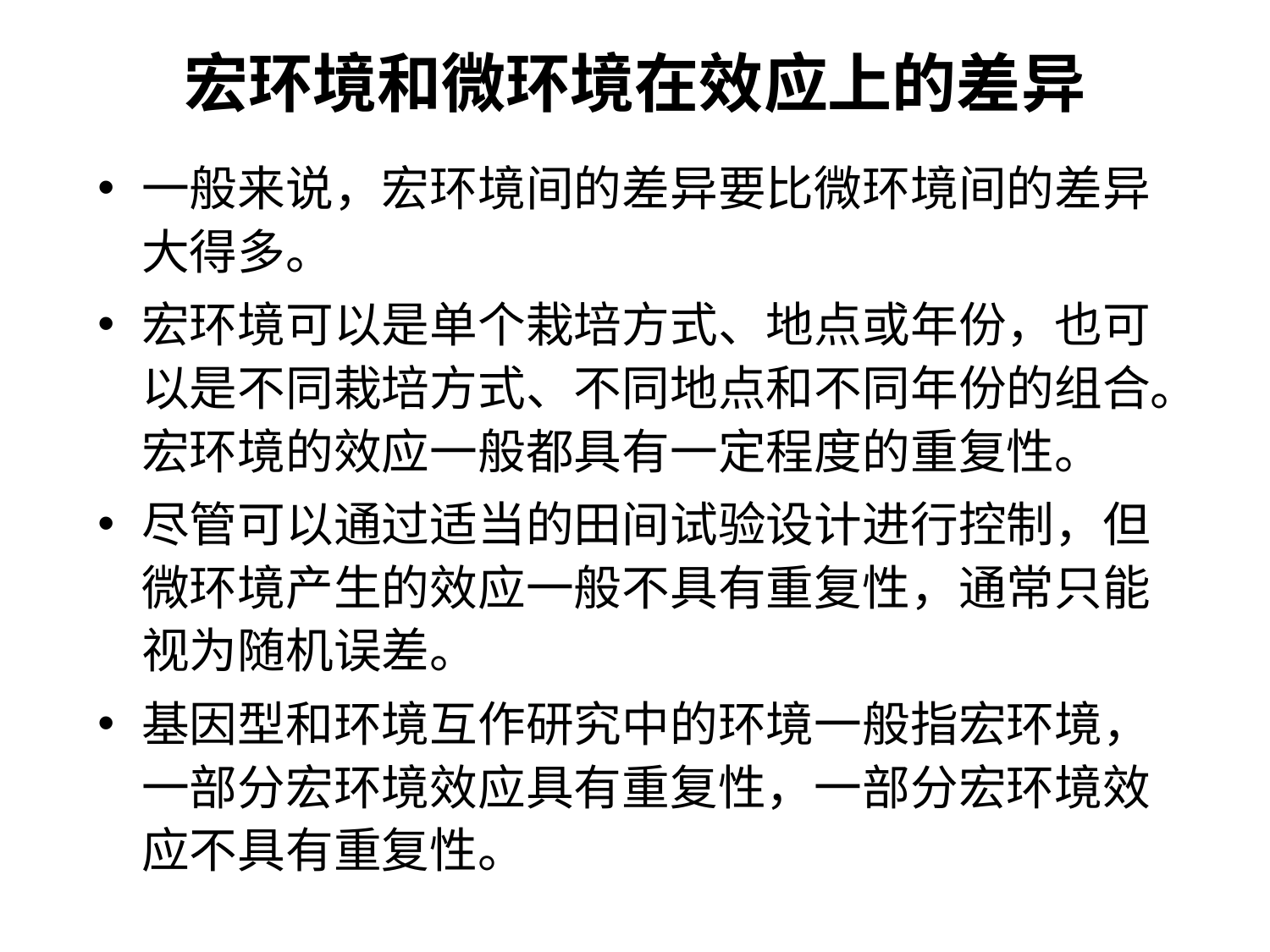

# 宏环境和微环境在效应上的差异
一般来说，宏环境间的差异要比微环境间的差异大得多。
宏环境可以是单个栽培方式、地点或年份，也可以是不同栽培方式、不同地点和不同年份的组合。宏环境的效应一般都具有一定程度的重复性。
尽管可以通过适当的田间试验设计进行控制，但微环境产生的效应一般不具有重复性，通常只能视为随机误差。
基因型和环境互作研究中的环境一般指宏环境，一部分宏环境效应具有重复性，一部分宏环境效应不具有重复性。